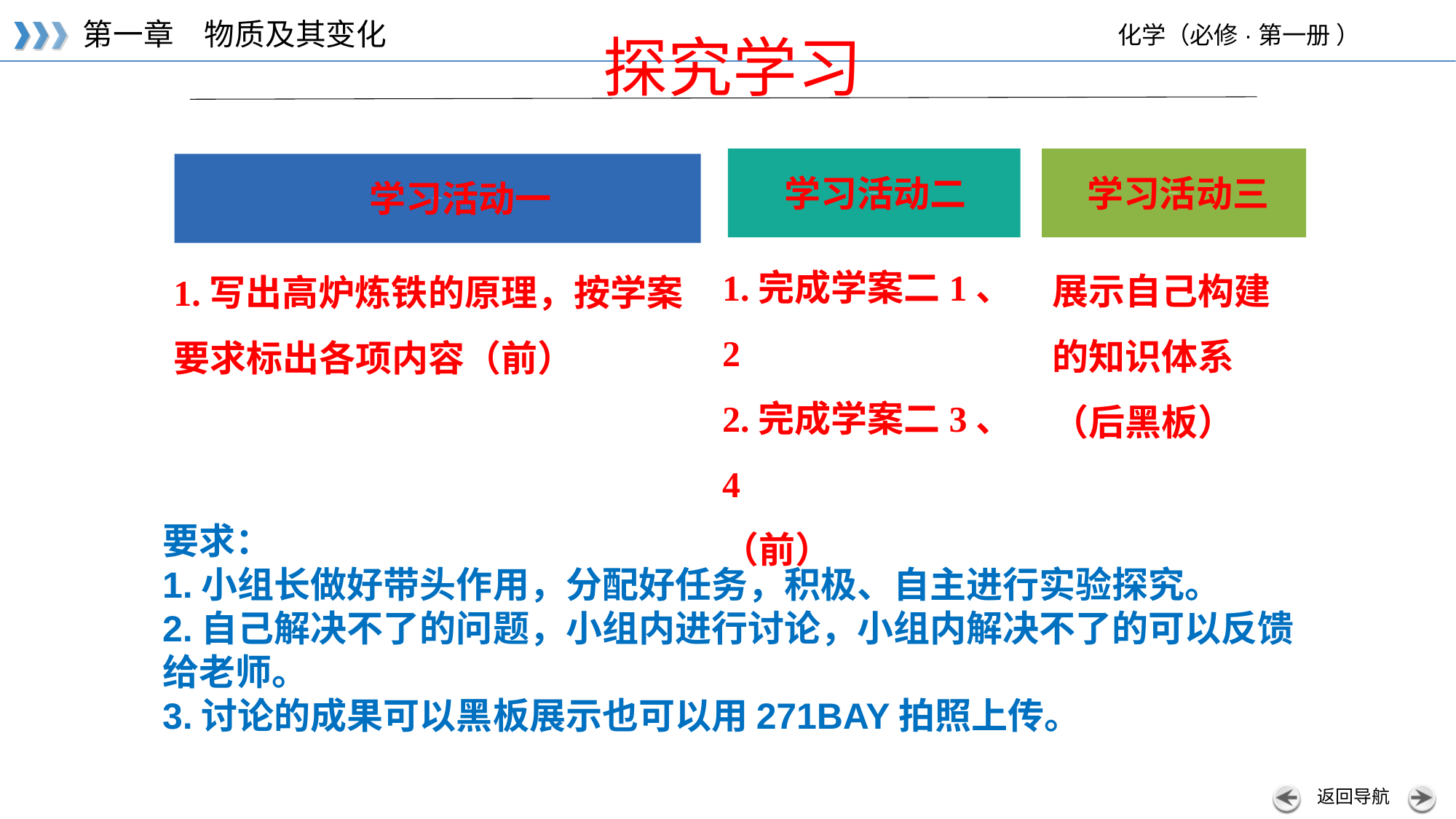

探究学习
学习活动2
学习活动3
学习活动1
学习活动二
学习活动三
学习活动一
1.完成学案二1、2
2.完成学案二3、4
（前）
展示自己构建的知识体系（后黑板）
1.写出高炉炼铁的原理，按学案要求标出各项内容（前）

要求：
1.小组长做好带头作用，分配好任务，积极、自主进行实验探究。
2.自己解决不了的问题，小组内进行讨论，小组内解决不了的可以反馈给老师。
3.讨论的成果可以黑板展示也可以用271BAY拍照上传。